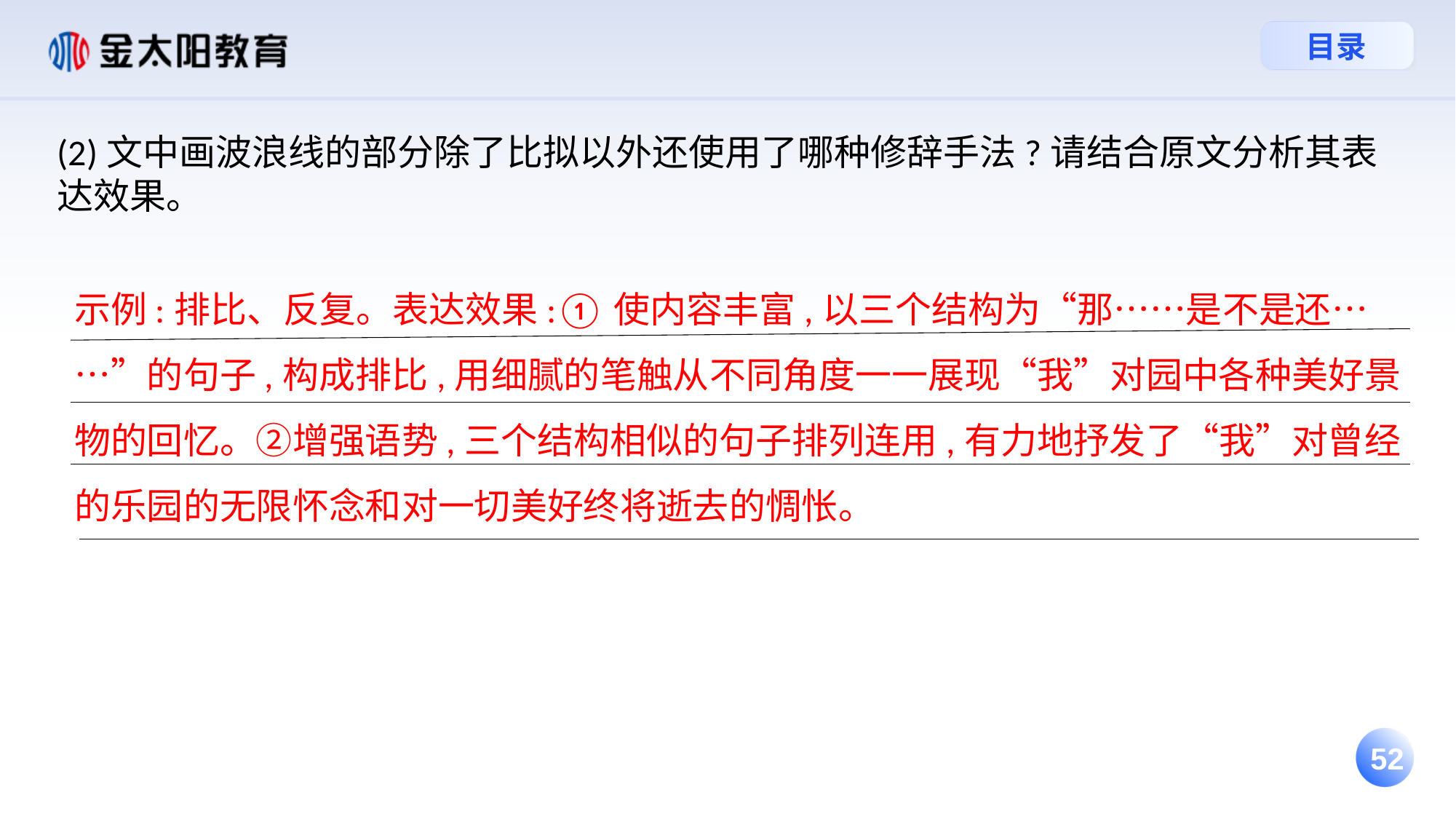

(2)文中画波浪线的部分除了比拟以外还使用了哪种修辞手法?请结合原文分析其表达效果。
示例:排比、反复。表达效果:①使内容丰富,以三个结构为“那……是不是还……”的句子,构成排比,用细腻的笔触从不同角度一一展现“我”对园中各种美好景物的回忆。②增强语势,三个结构相似的句子排列连用,有力地抒发了“我”对曾经的乐园的无限怀念和对一切美好终将逝去的惆怅。